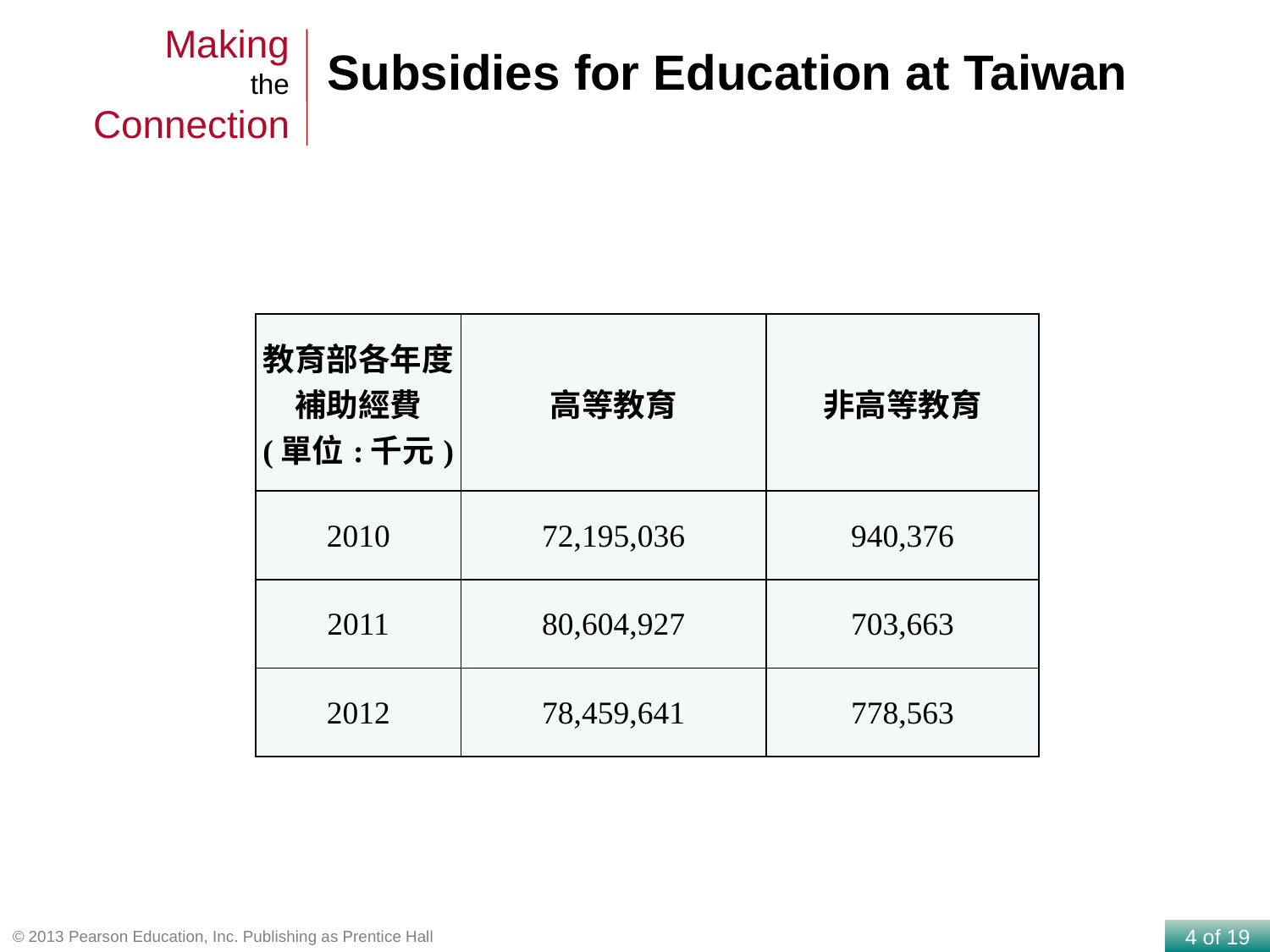

Making
the
Connection

Subsidies for Education at Taiwan
| 教育部各年度補助經費 (單位:千元) | 高等教育 | 非高等教育 |
| --- | --- | --- |
| 2010 | 72,195,036 | 940,376 |
| 2011 | 80,604,927 | 703,663 |
| 2012 | 78,459,641 | 778,563 |